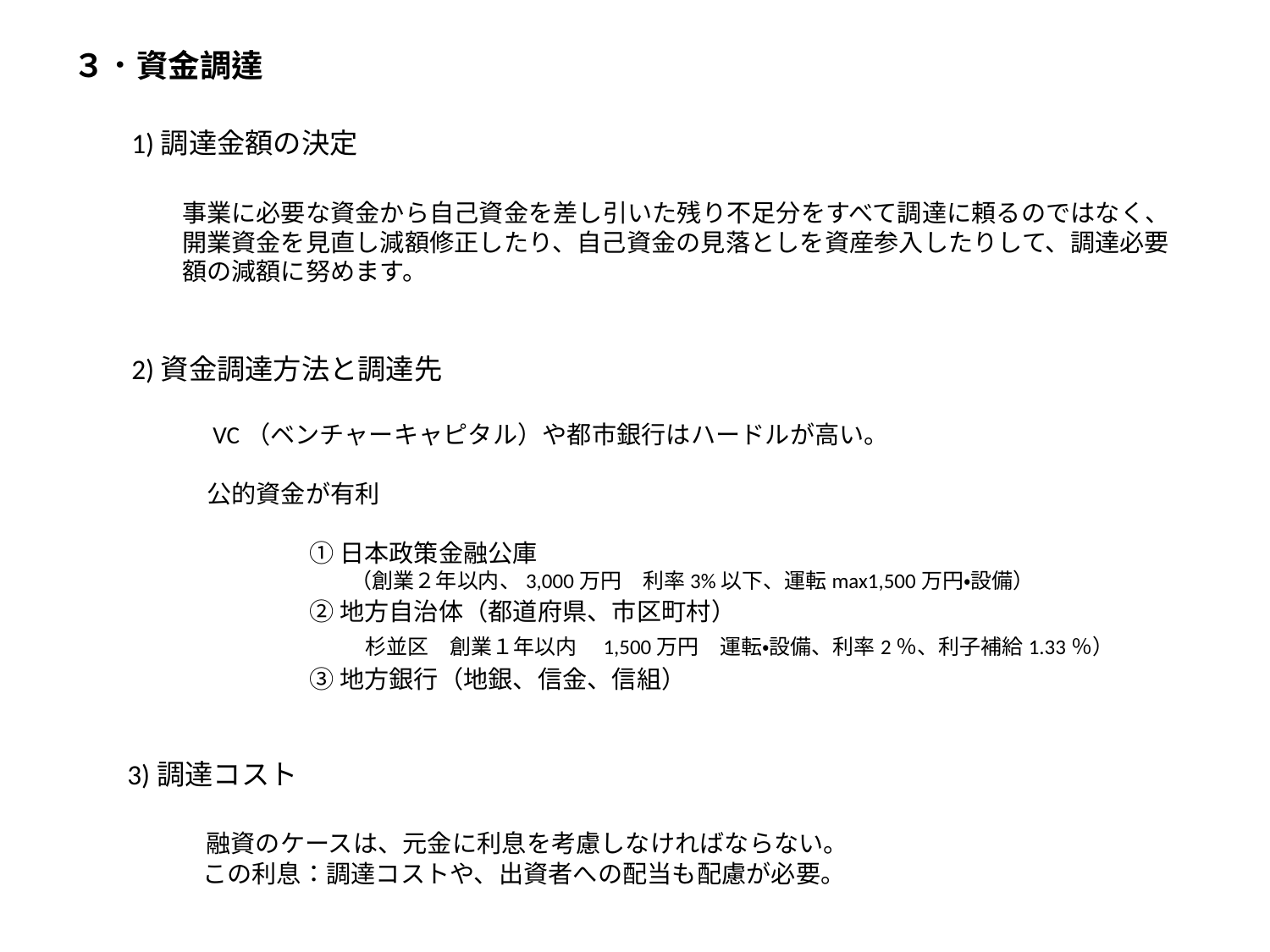

３．資金調達
1)調達金額の決定

事業に必要な資金から自己資金を差し引いた残り不足分をすべて調達に頼るのではなく、開業資金を見直し減額修正したり、自己資金の見落としを資産参入したりして、調達必要額の減額に努めます。
2)資金調達方法と調達先

　VC（ベンチャーキャピタル）や都市銀行はハードルが高い。

　公的資金が有利

	①日本政策金融公庫
	　　（創業２年以内、3,000万円　利率3%以下、運転max1,500万円・設備）
	②地方自治体（都道府県、市区町村）
	　　杉並区　創業１年以内　1,500万円　運転・設備、利率2％、利子補給1.33％）
	③地方銀行（地銀、信金、信組）
3)調達コスト

　融資のケースは、元金に利息を考慮しなければならない。
　この利息：調達コストや、出資者への配当も配慮が必要。